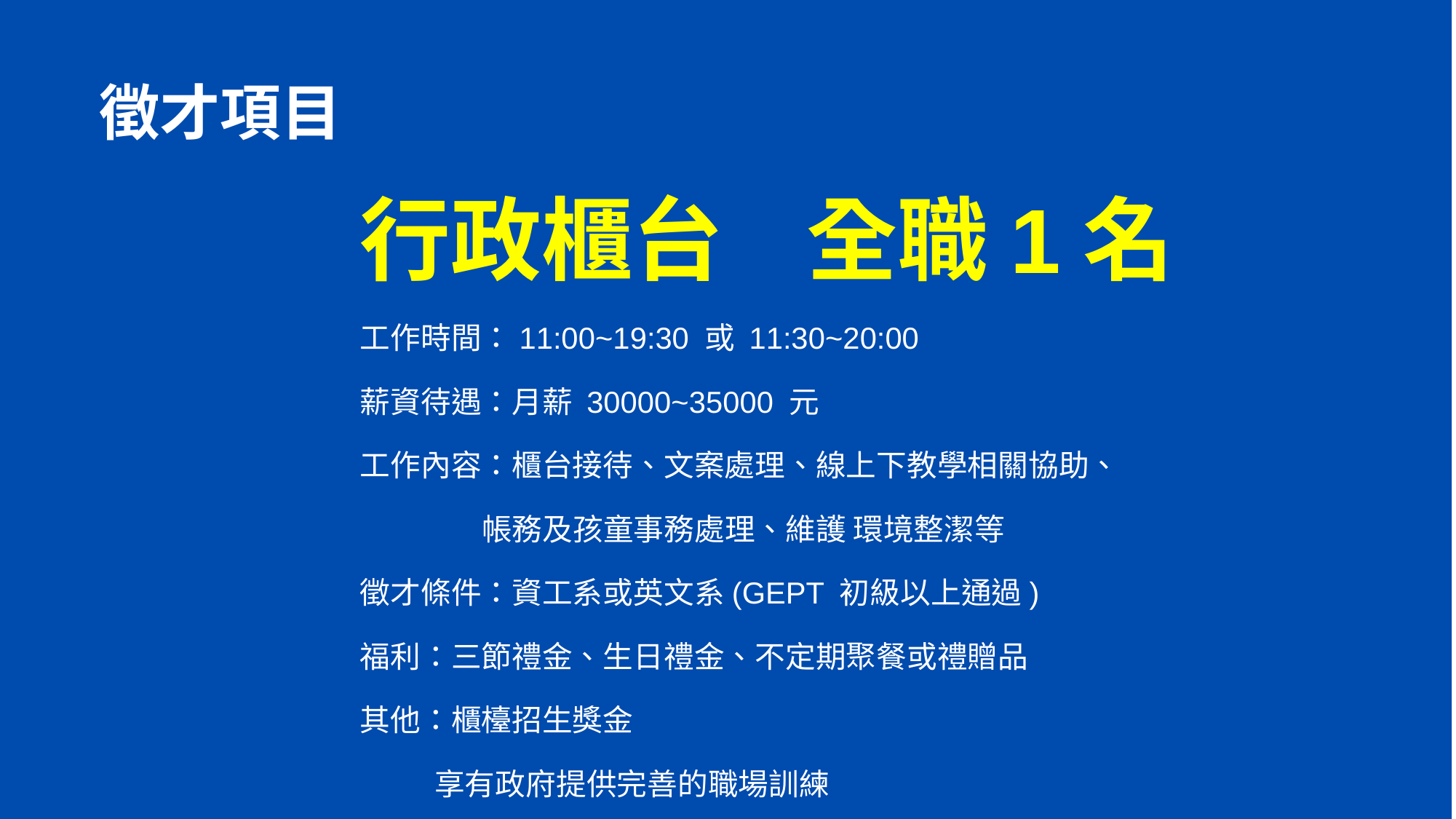

徵才項目
行政櫃台    全職1名
工作時間：11:00~19:30 或 11:30~20:00
薪資待遇：月薪 30000~35000 元
工作內容：櫃台接待、文案處理、線上下教學相關協助、
                 帳務及孩童事務處理、維護 環境整潔等
徵才條件：資工系或英文系(GEPT 初級以上通過)
福利：三節禮金、生日禮金、不定期聚餐或禮贈品
其他：櫃檯招生獎金
          享有政府提供完善的職場訓練